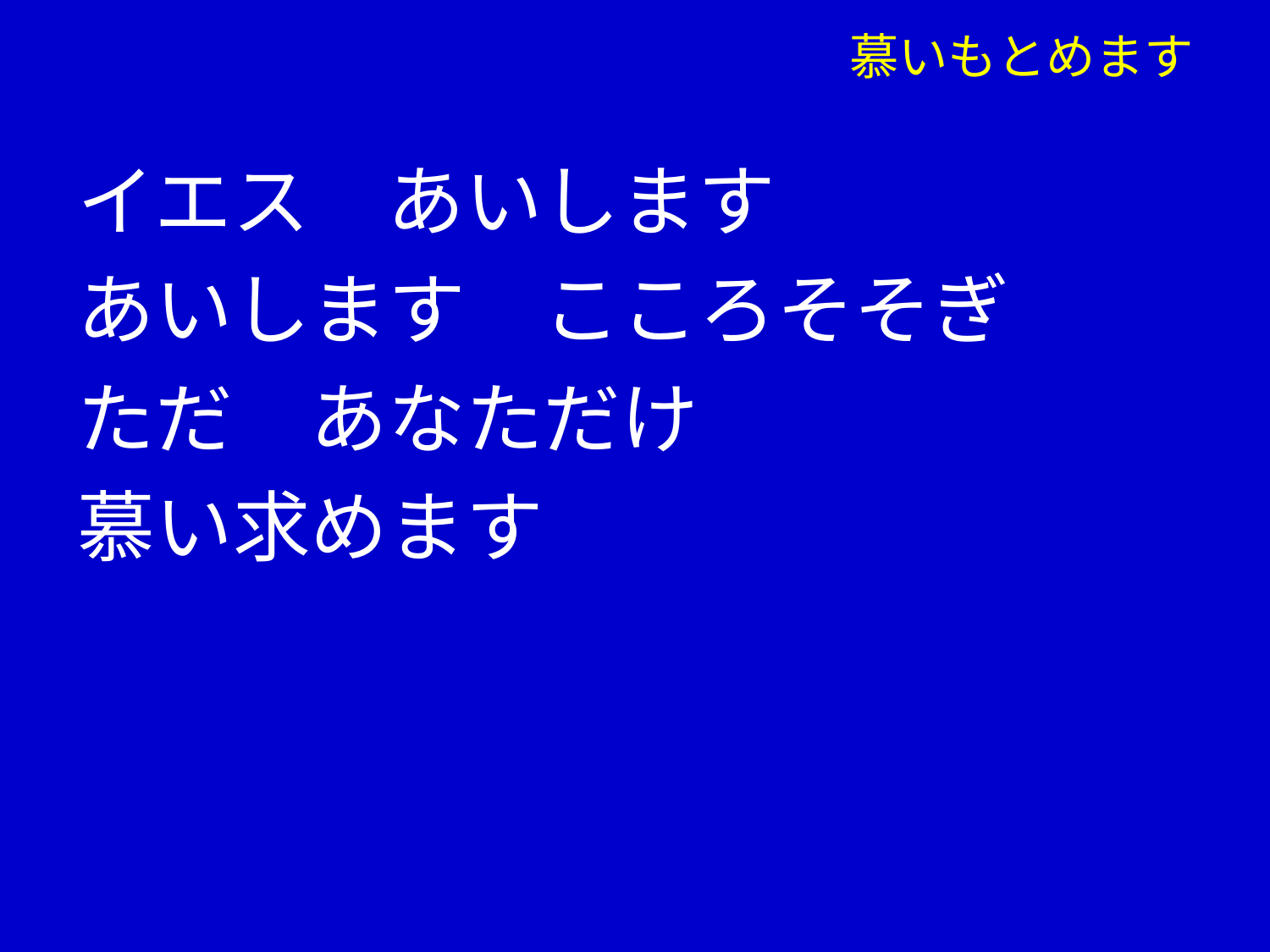

# 慕いもとめます
イエス　あいします
あいします　こころそそぎ
ただ　あなただけ
慕い求めます